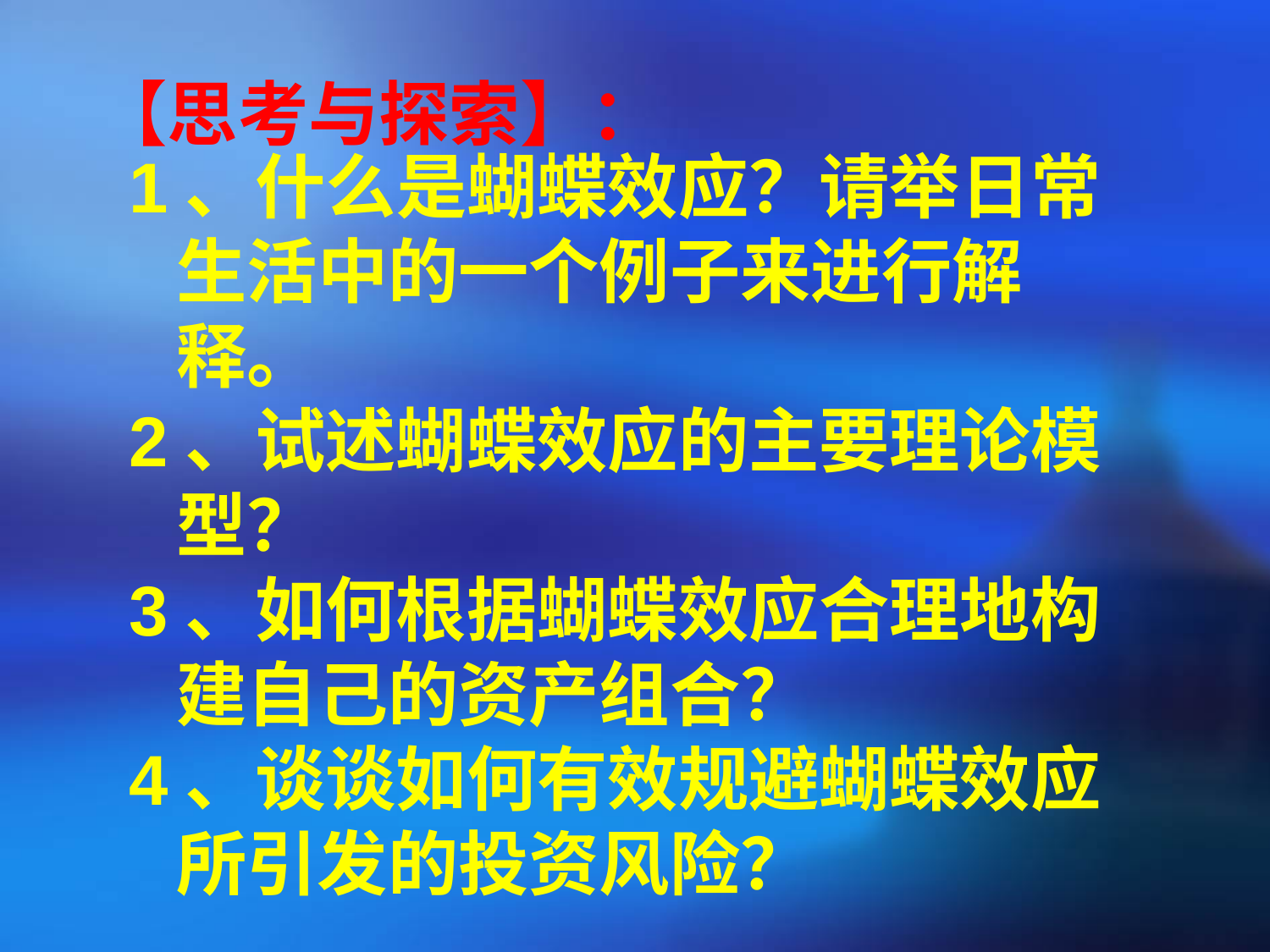

【思考与探索】：

1、什么是蝴蝶效应？请举日常生活中的一个例子来进行解释。
2、试述蝴蝶效应的主要理论模型？
3、如何根据蝴蝶效应合理地构建自己的资产组合？
4、谈谈如何有效规避蝴蝶效应所引发的投资风险？